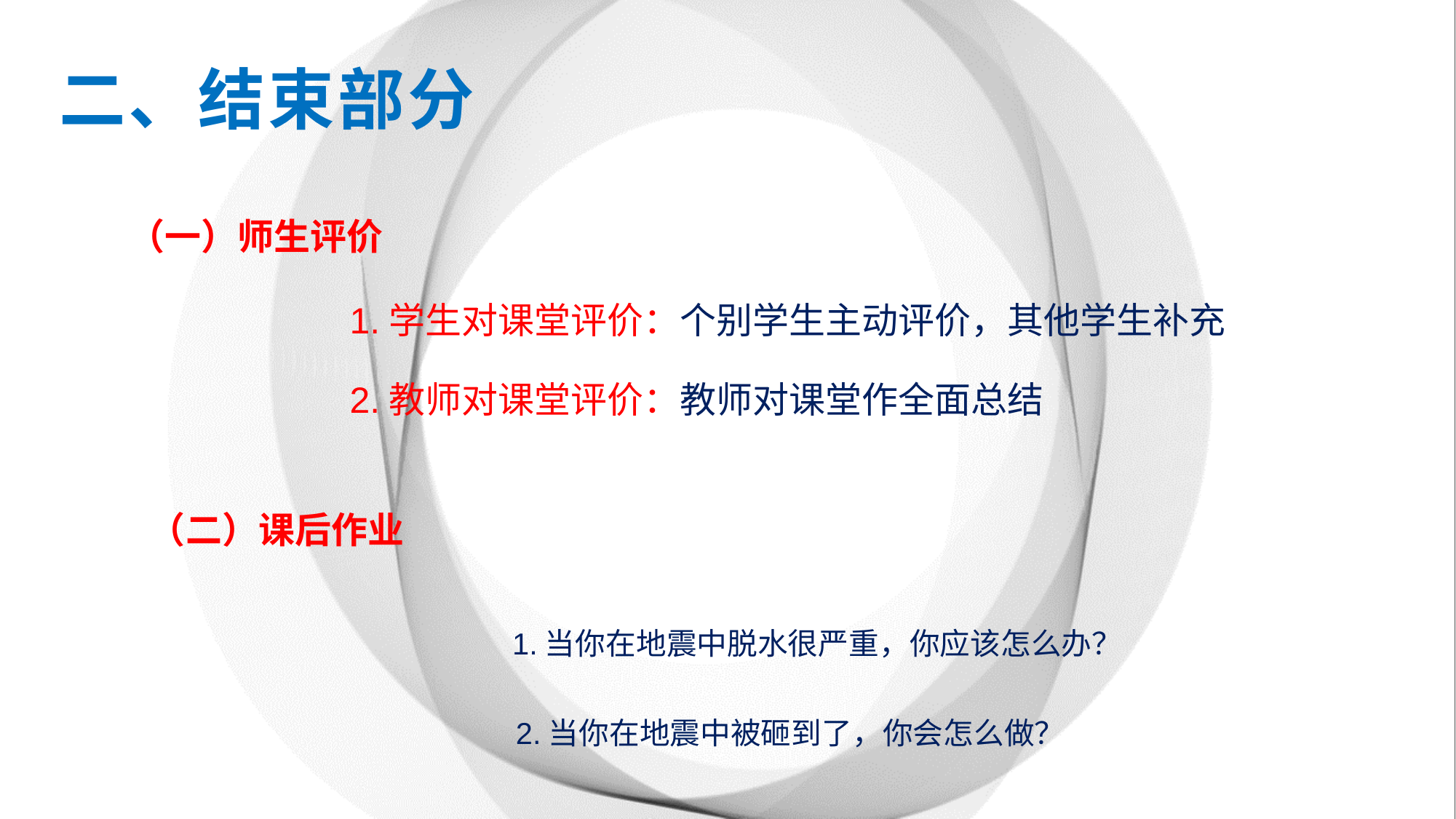

# 二、结束部分
（一）师生评价
1.学生对课堂评价：个别学生主动评价，其他学生补充
2.教师对课堂评价：教师对课堂作全面总结
（二）课后作业
1.当你在地震中脱水很严重，你应该怎么办？
2.当你在地震中被砸到了，你会怎么做？